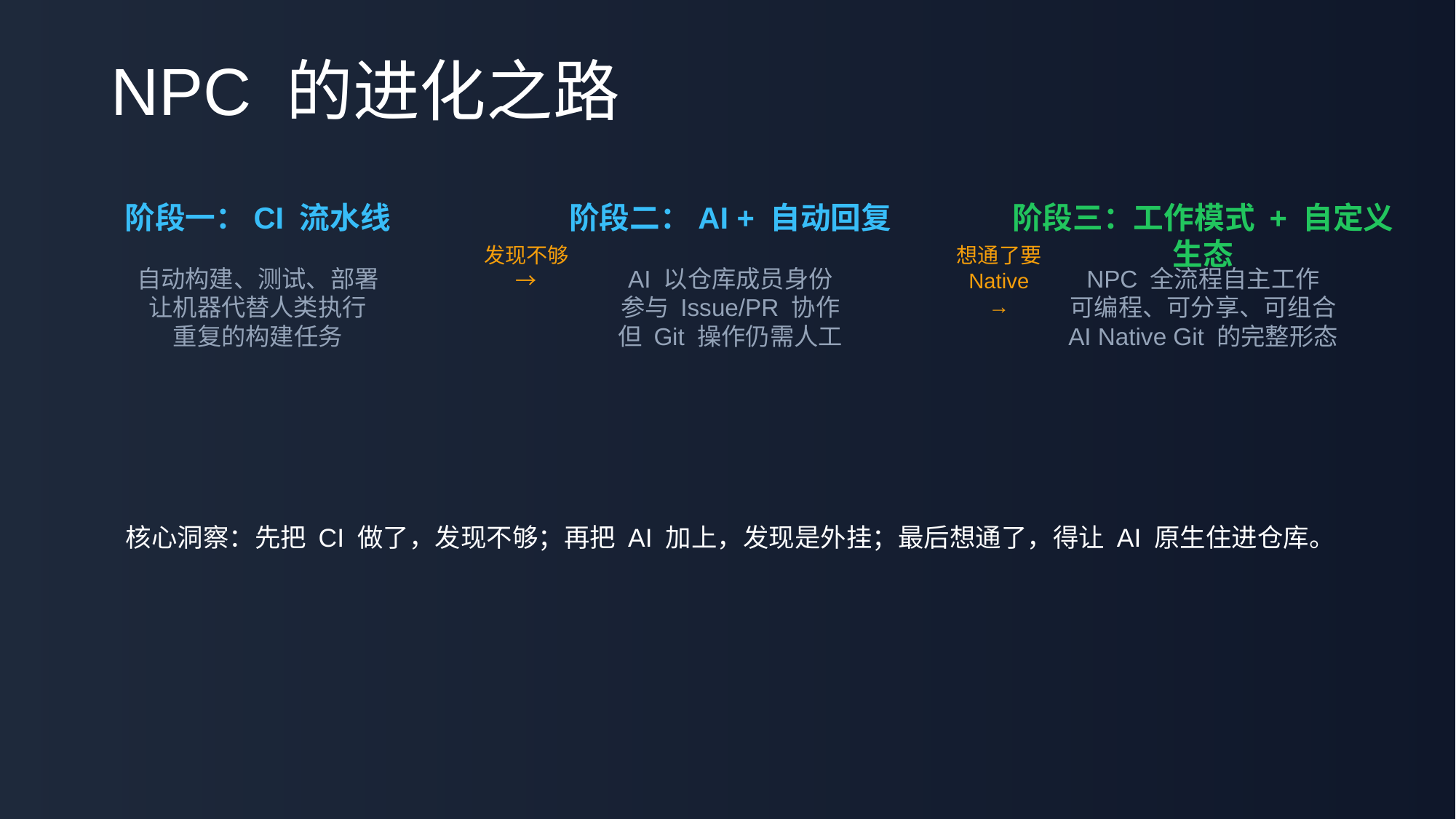

# NPC 的进化之路
阶段一：CI 流水线
阶段二：AI + 自动回复
阶段三：工作模式 + 自定义生态
发现不够 →
想通了要 Native →
自动构建、测试、部署
让机器代替人类执行
重复的构建任务
AI 以仓库成员身份
参与 Issue/PR 协作
但 Git 操作仍需人工
NPC 全流程自主工作
可编程、可分享、可组合
AI Native Git 的完整形态
核心洞察：先把 CI 做了，发现不够；再把 AI 加上，发现是外挂；最后想通了，得让 AI 原生住进仓库。